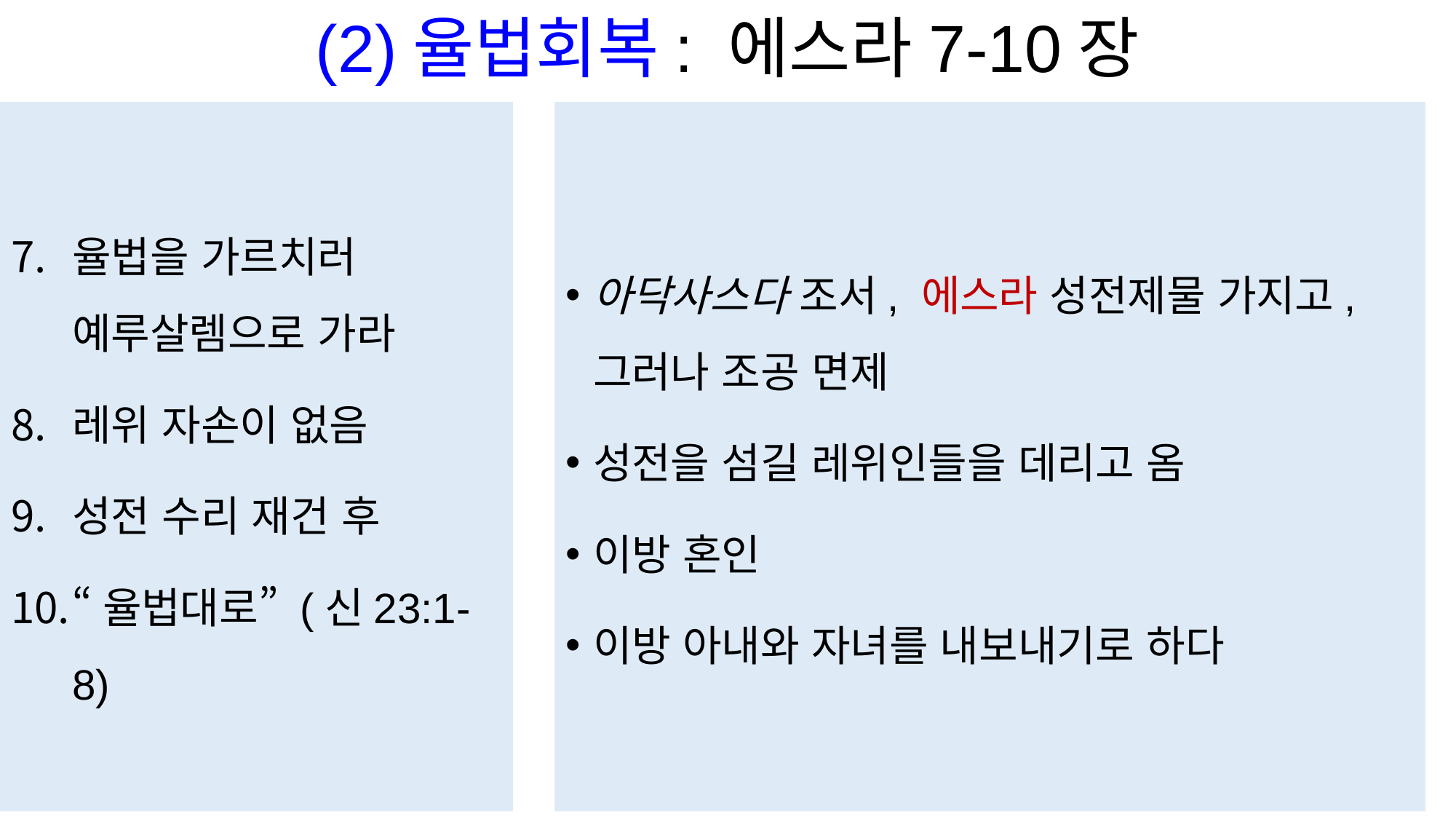

# (2)율법회복: 에스라7-10장
율법을 가르치러 예루살렘으로 가라
레위 자손이 없음
성전 수리 재건 후
“율법대로” (신23:1-8)
아닥사스다 조서, 에스라 성전제물 가지고, 그러나 조공 면제
성전을 섬길 레위인들을 데리고 옴
이방 혼인
이방 아내와 자녀를 내보내기로 하다